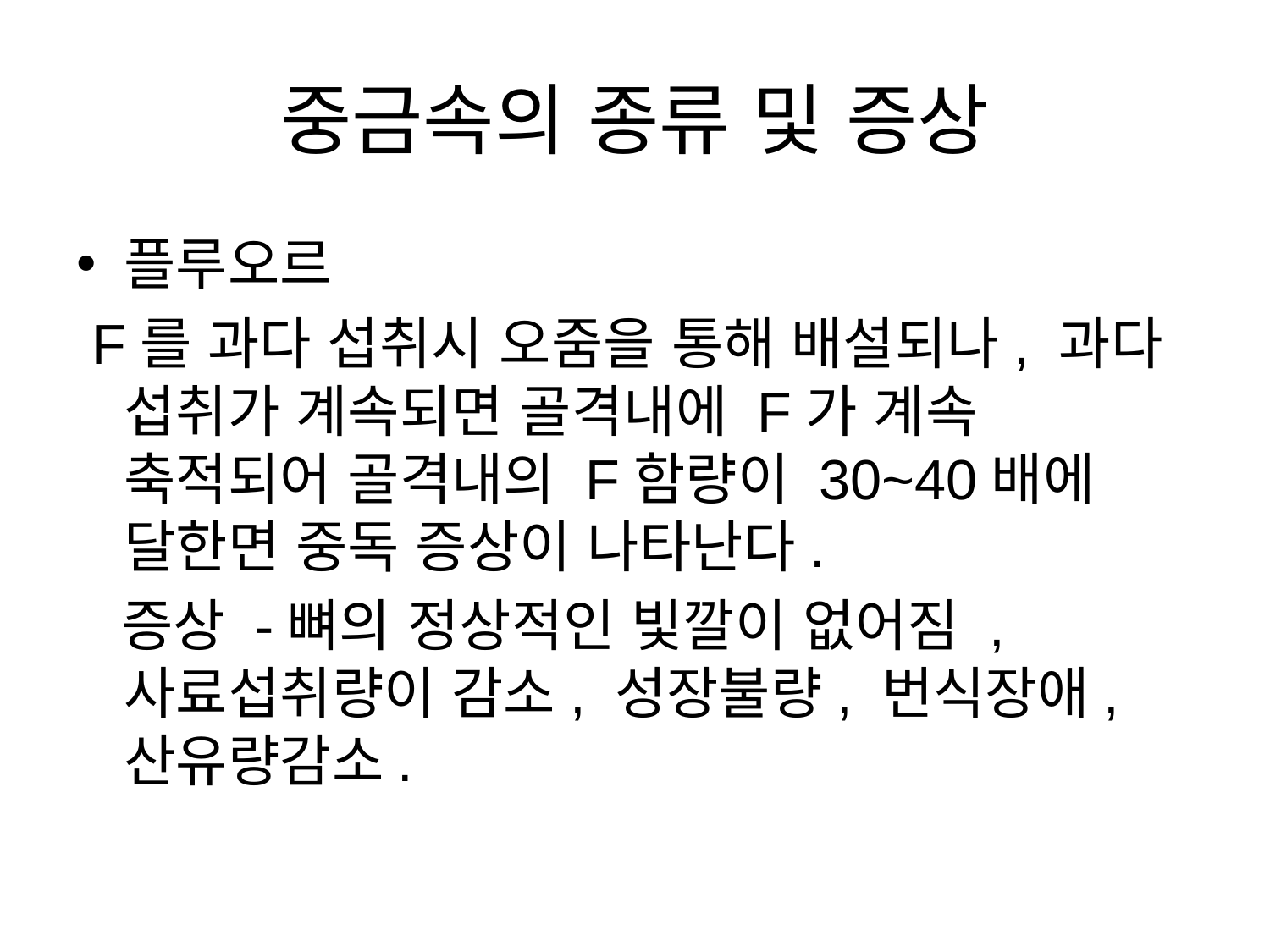

# 중금속의 종류 및 증상
플루오르
 F를 과다 섭취시 오줌을 통해 배설되나, 과다 섭취가 계속되면 골격내에 F가 계속 축적되어 골격내의 F함량이 30~40배에 달한면 중독 증상이 나타난다.
  증상 -뼈의 정상적인 빛깔이 없어짐 , 사료섭취량이 감소, 성장불량, 번식장애, 산유량감소.